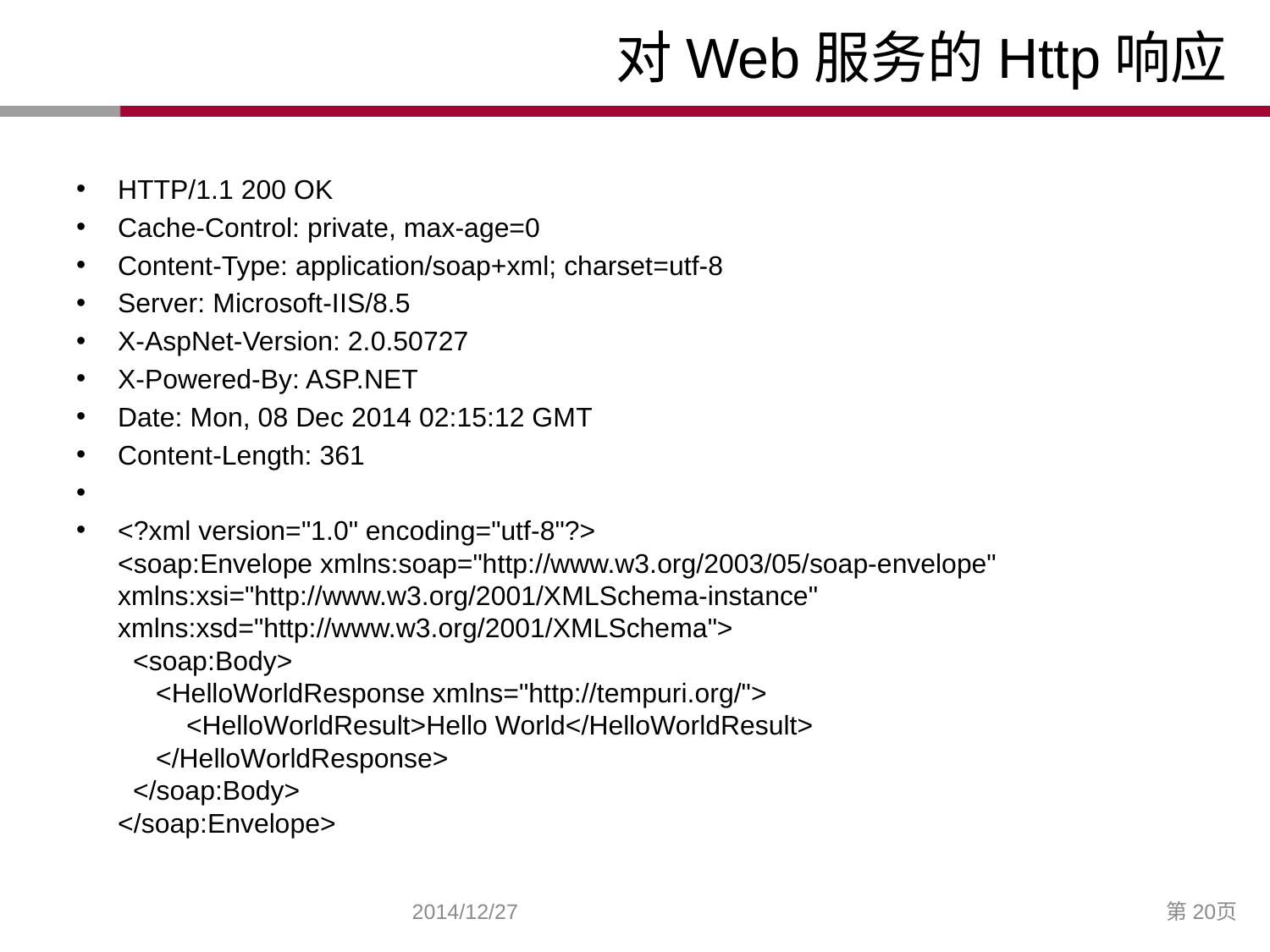

# 对Web服务的Http响应
HTTP/1.1 200 OK
Cache-Control: private, max-age=0
Content-Type: application/soap+xml; charset=utf-8
Server: Microsoft-IIS/8.5
X-AspNet-Version: 2.0.50727
X-Powered-By: ASP.NET
Date: Mon, 08 Dec 2014 02:15:12 GMT
Content-Length: 361

<?xml version="1.0" encoding="utf-8"?>
<soap:Envelope xmlns:soap="http://www.w3.org/2003/05/soap-envelope" xmlns:xsi="http://www.w3.org/2001/XMLSchema-instance" xmlns:xsd="http://www.w3.org/2001/XMLSchema">
  <soap:Body>
     <HelloWorldResponse xmlns="http://tempuri.org/">
         <HelloWorldResult>Hello World</HelloWorldResult>
     </HelloWorldResponse>
  </soap:Body>
</soap:Envelope>
2014/12/27
第20页